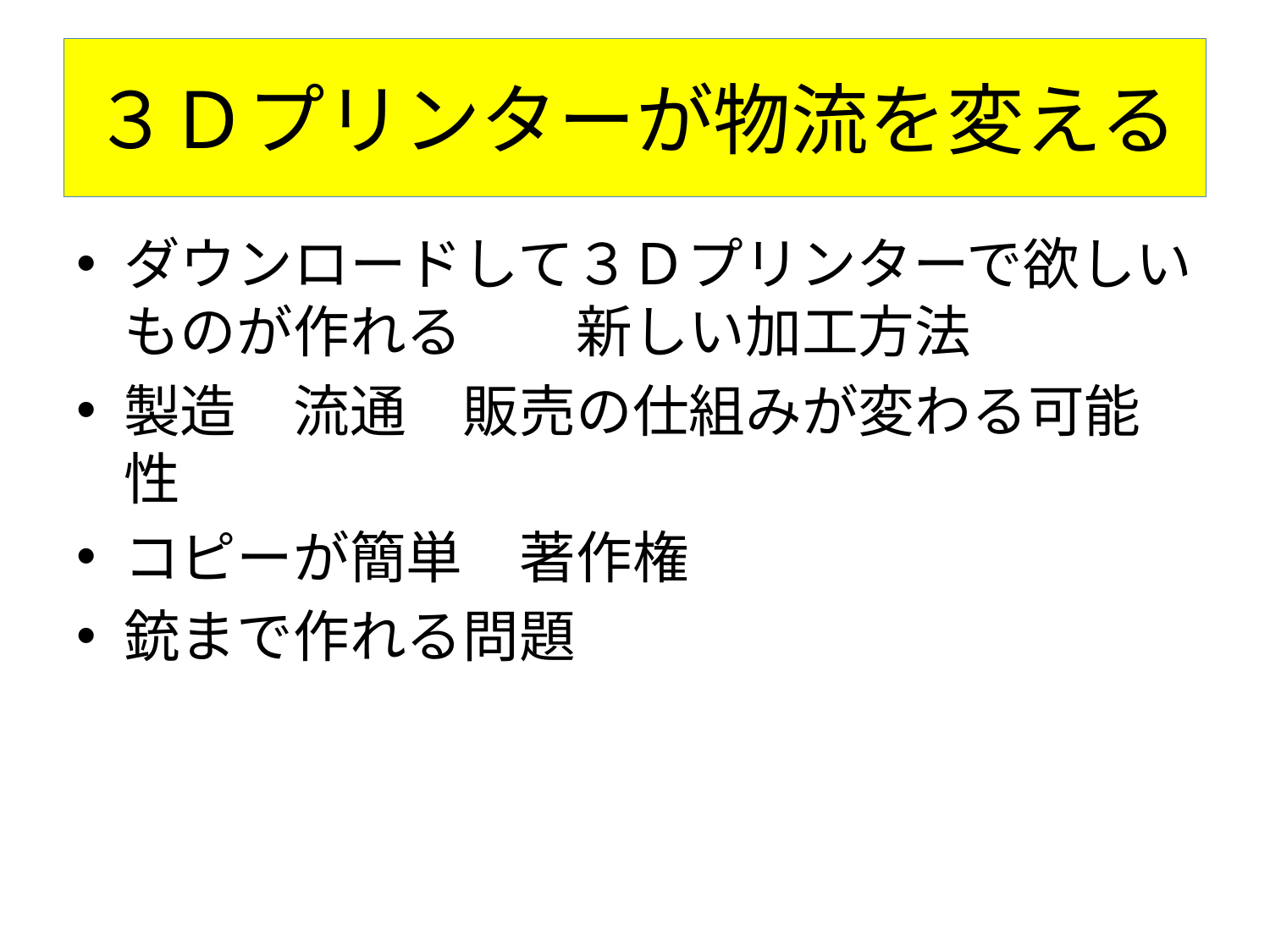

# ３Ｄプリンターが物流を変える
ダウンロードして３Ｄプリンターで欲しいものが作れる　　新しい加工方法
製造　流通　販売の仕組みが変わる可能性
コピーが簡単　著作権
銃まで作れる問題